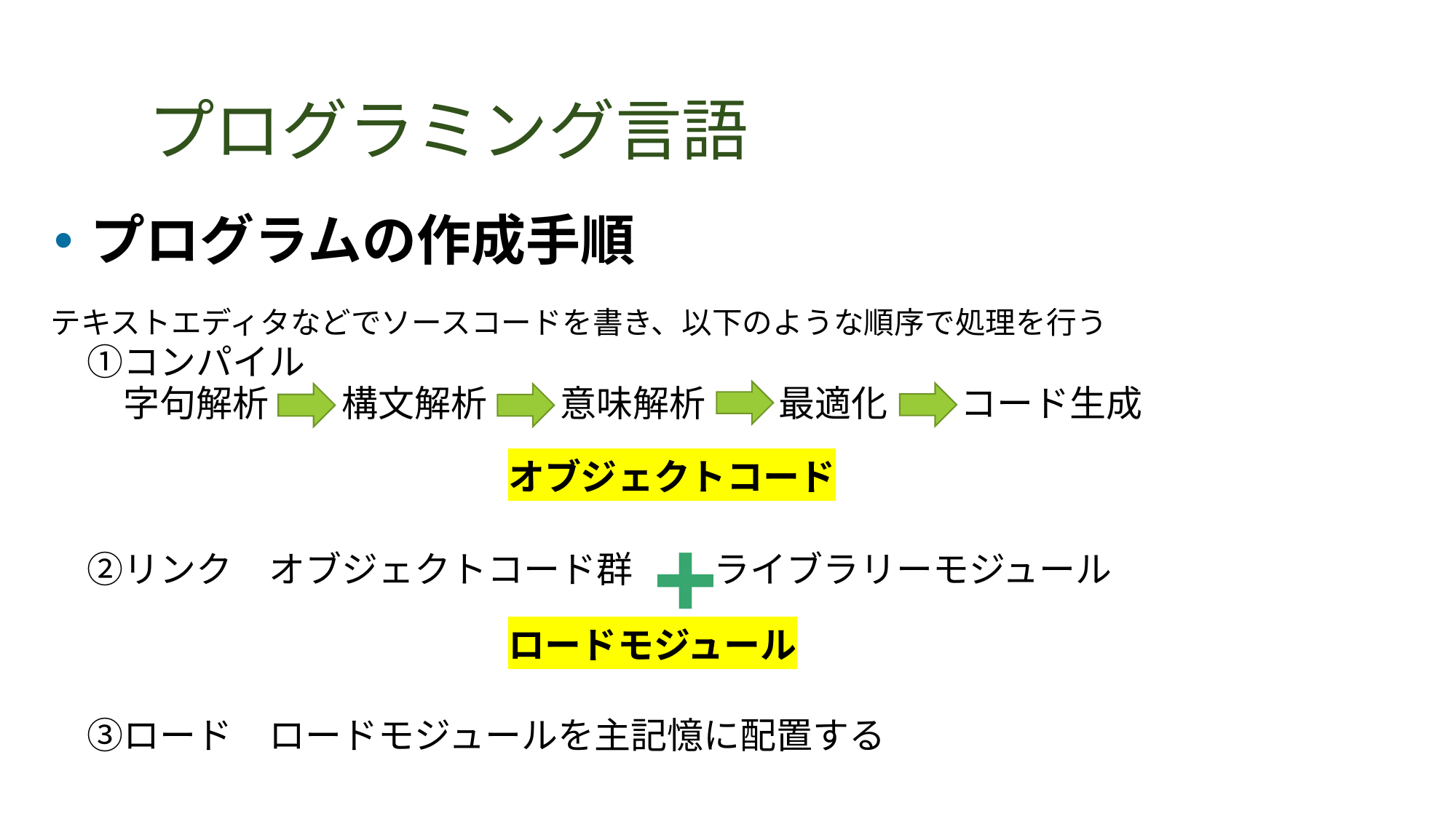

# プログラミング言語
プログラムの作成手順
テキストエディタなどでソースコードを書き、以下のような順序で処理を行う
　①コンパイル
　　字句解析　　構文解析　　意味解析　　最適化　　コード生成

　②リンク　オブジェクトコード群　　 ライブラリーモジュール

　③ロード　ロードモジュールを主記憶に配置する

オブジェクトコード
+
ロードモジュール